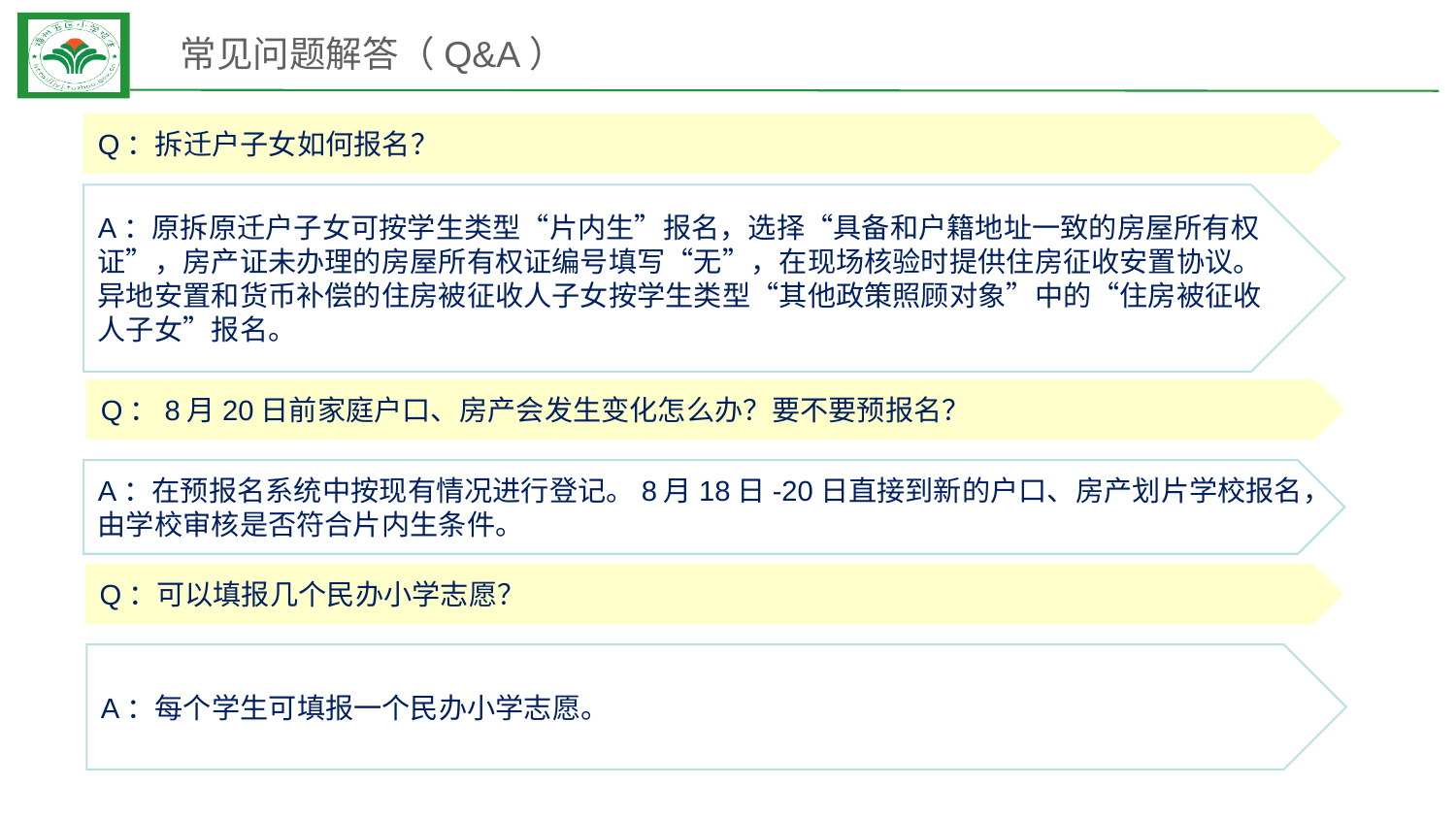

# 常见问题解答（Q&A）
Q：拆迁户子女如何报名？
A：原拆原迁户子女可按学生类型“片内生”报名，选择“具备和户籍地址一致的房屋所有权证”，房产证未办理的房屋所有权证编号填写“无”，在现场核验时提供住房征收安置协议。异地安置和货币补偿的住房被征收人子女按学生类型“其他政策照顾对象”中的“住房被征收人子女”报名。
Q：8月20日前家庭户口、房产会发生变化怎么办？要不要预报名？
A：在预报名系统中按现有情况进行登记。8月18日-20日直接到新的户口、房产划片学校报名，由学校审核是否符合片内生条件。
Q：可以填报几个民办小学志愿？
A：每个学生可填报一个民办小学志愿。